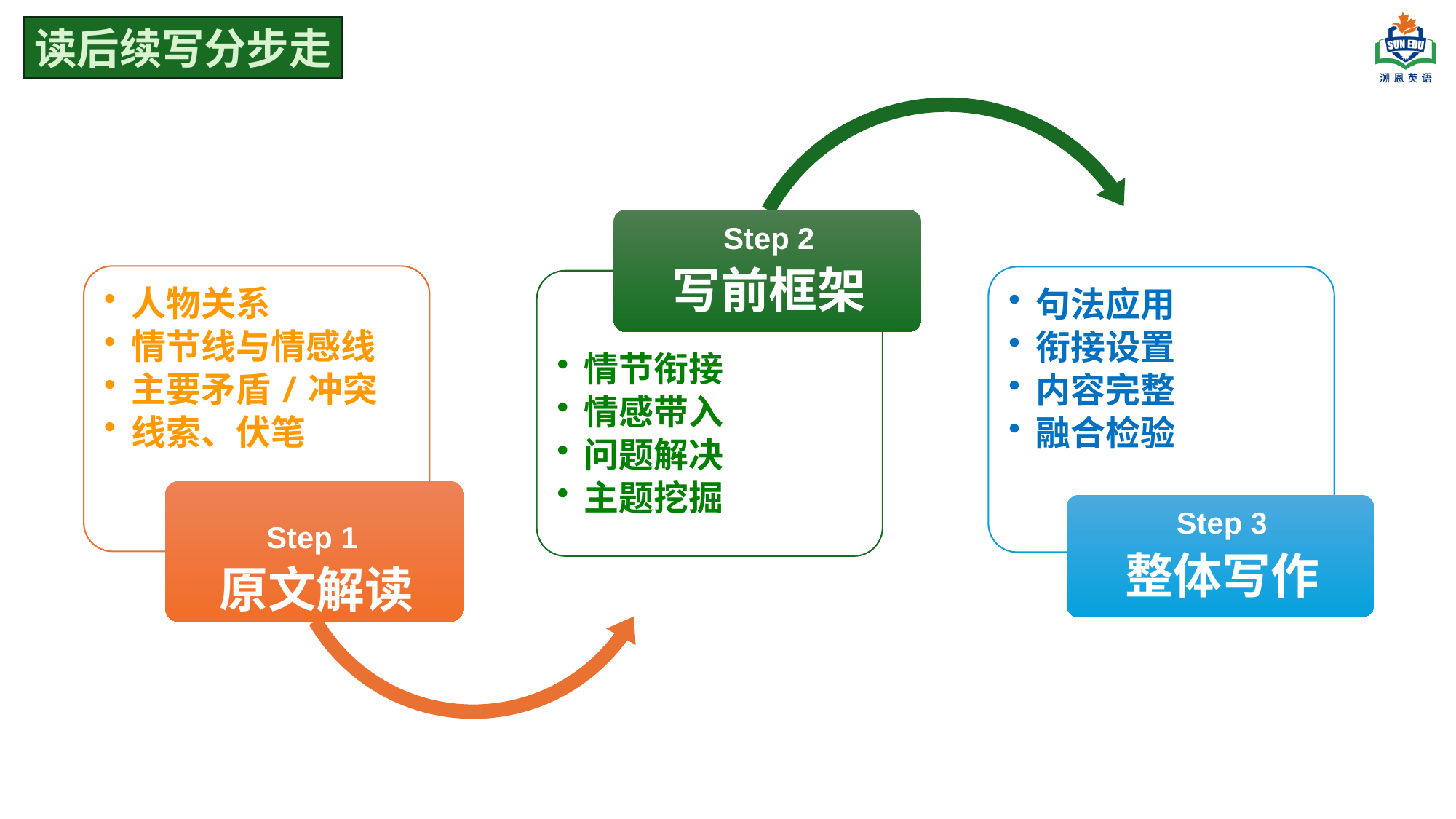

读后续写分步走
人物关系
情节线与情感线
主要矛盾/冲突
线索、伏笔

Step 1
原文解读
情节衔接
情感带入
问题解决
主题挖掘
Step 2
写前框架
句法应用
衔接设置
内容完整
融合检验
Step 3
整体写作